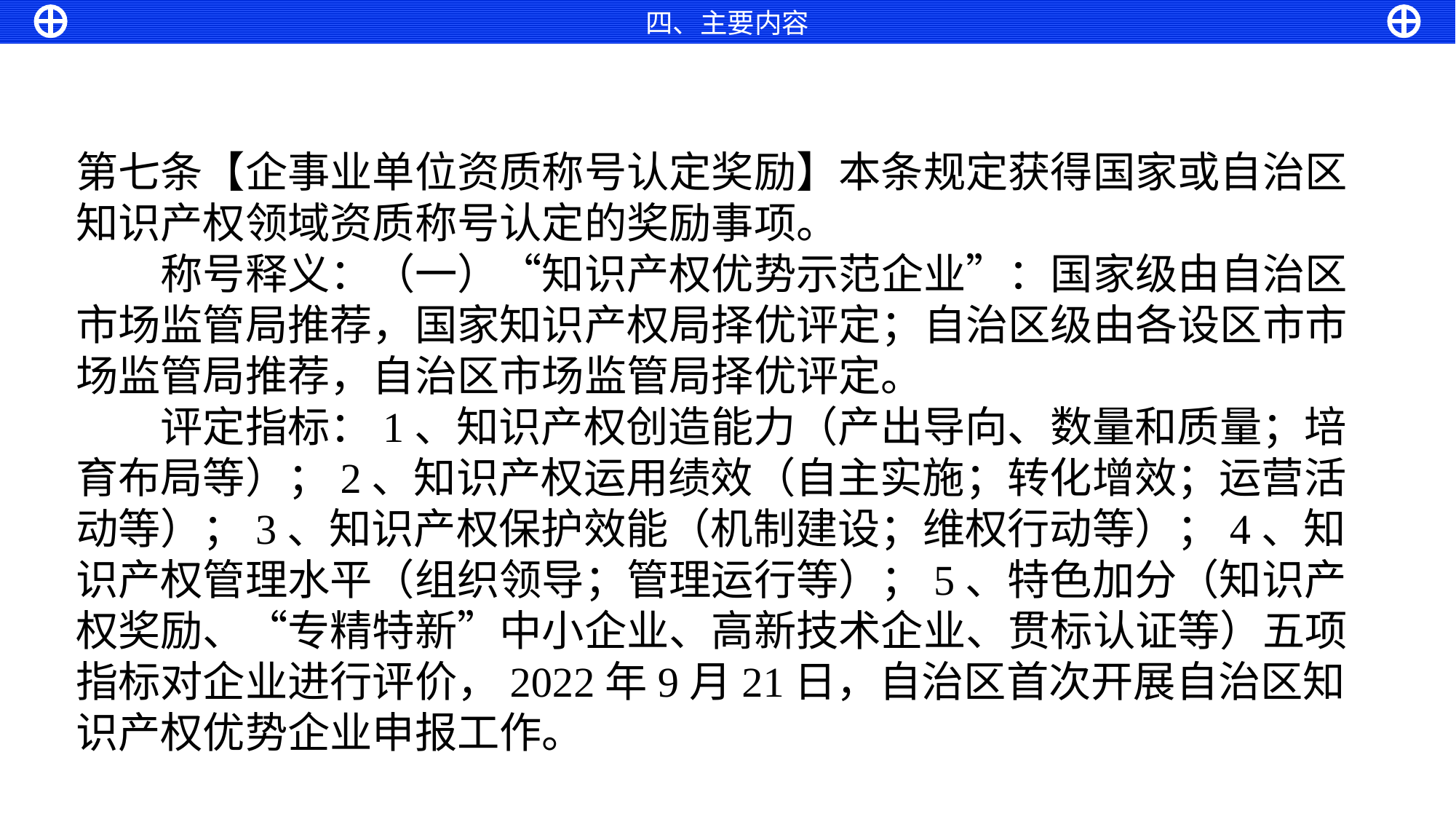

四、主要内容

第七条【企事业单位资质称号认定奖励】本条规定获得国家或自治区知识产权领域资质称号认定的奖励事项。称号释义：（一）“知识产权优势示范企业”：国家级由自治区市场监管局推荐，国家知识产权局择优评定；自治区级由各设区市市场监管局推荐，自治区市场监管局择优评定。
评定指标：1、知识产权创造能力（产出导向、数量和质量；培育布局等）；2、知识产权运用绩效（自主实施；转化增效；运营活动等）；3、知识产权保护效能（机制建设；维权行动等）；4、知识产权管理水平（组织领导；管理运行等）；5、特色加分（知识产权奖励、“专精特新”中小企业、高新技术企业、贯标认证等）五项指标对企业进行评价，2022年9月21日，自治区首次开展自治区知识产权优势企业申报工作。